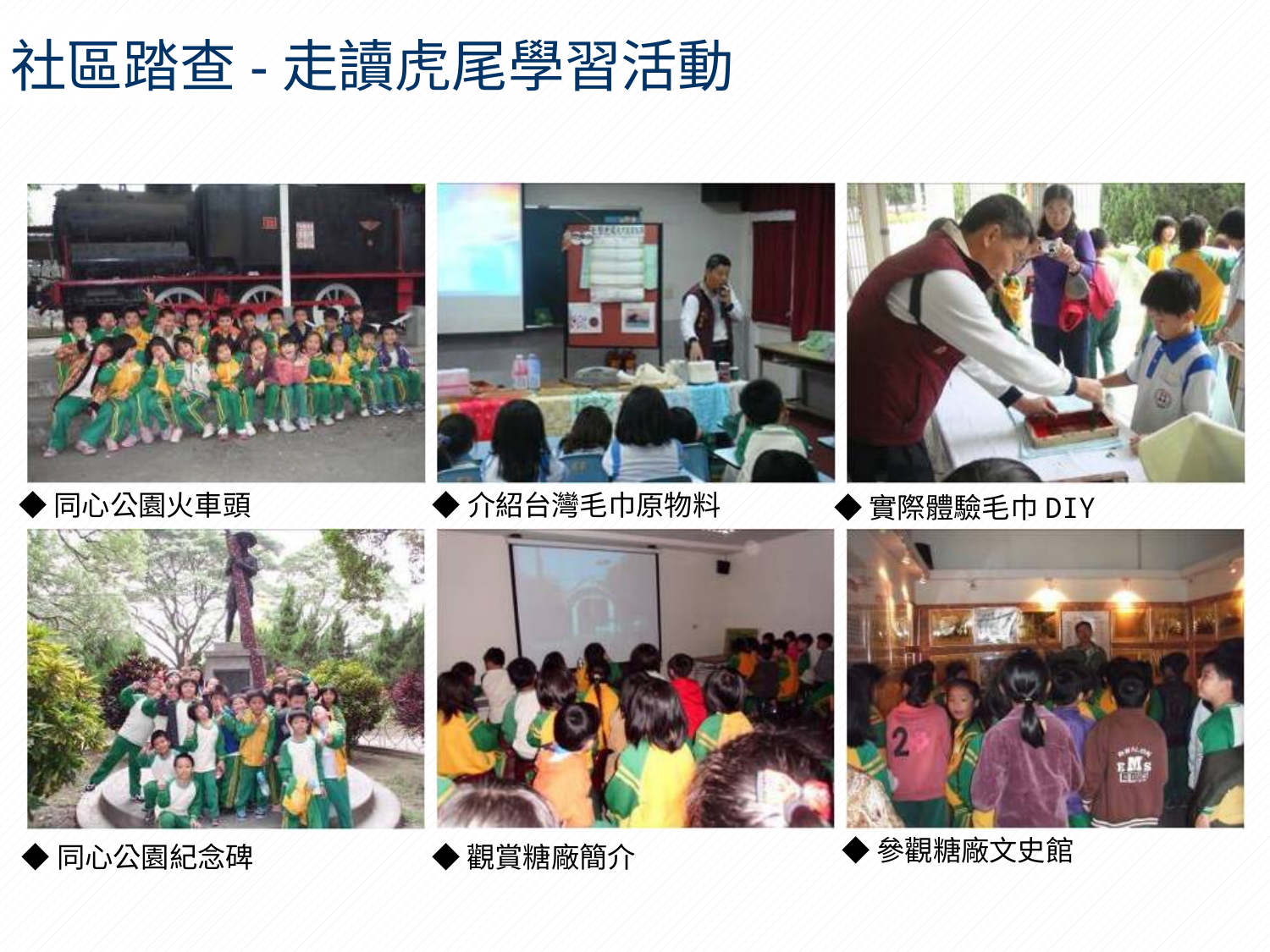

社區踏查-走讀虎尾學習活動

◆同心公園火車頭
◆介紹台灣毛巾原物料
◆實際體驗毛巾DIY

◆參觀糖廠文史館
◆同心公園紀念碑
◆觀賞糖廠簡介